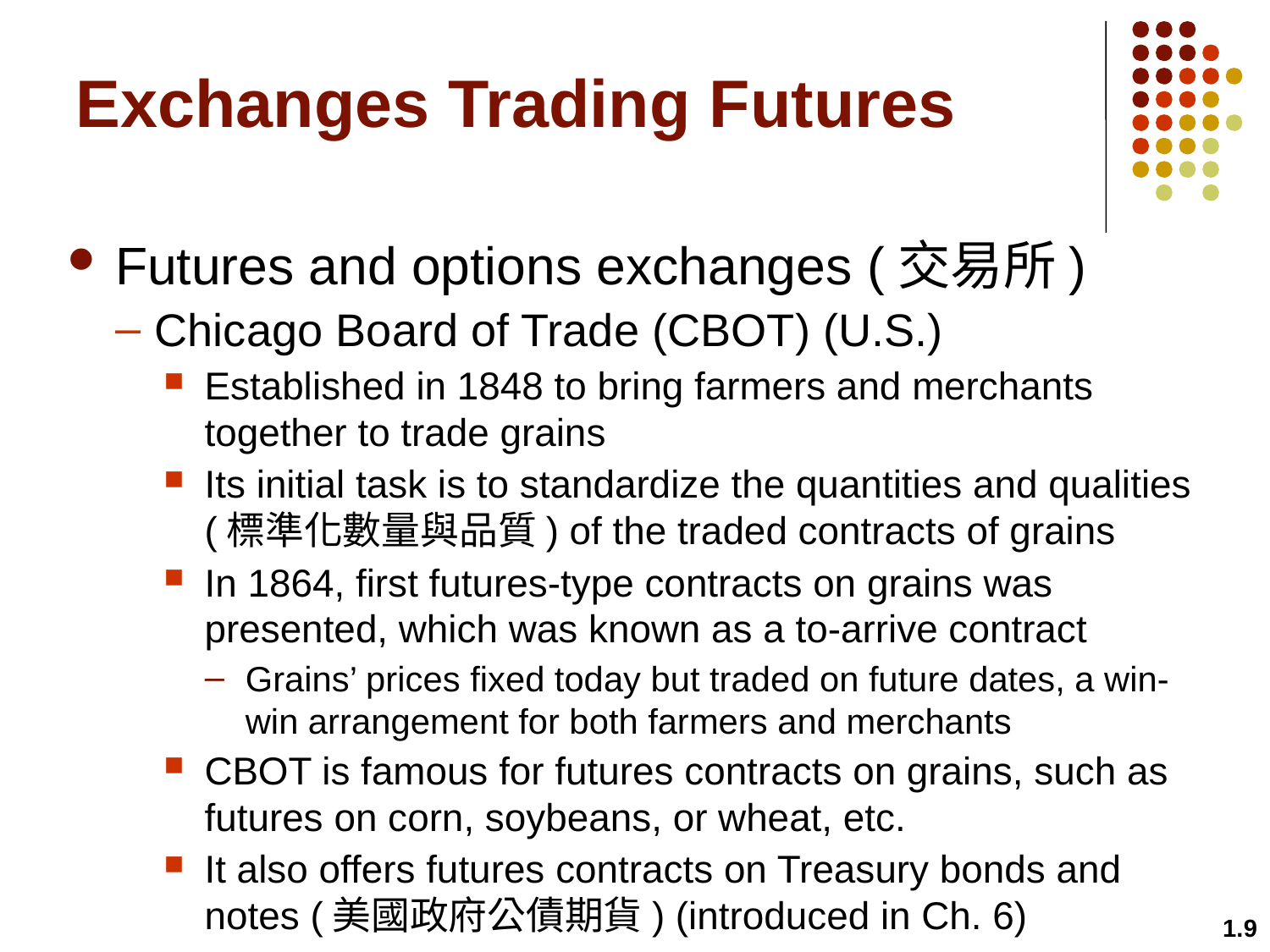

# Exchanges Trading Futures
Futures and options exchanges (交易所)
Chicago Board of Trade (CBOT) (U.S.)
Established in 1848 to bring farmers and merchants together to trade grains
Its initial task is to standardize the quantities and qualities (標準化數量與品質) of the traded contracts of grains
In 1864, first futures-type contracts on grains was presented, which was known as a to-arrive contract
Grains’ prices fixed today but traded on future dates, a win-win arrangement for both farmers and merchants
CBOT is famous for futures contracts on grains, such as futures on corn, soybeans, or wheat, etc.
It also offers futures contracts on Treasury bonds and notes (美國政府公債期貨) (introduced in Ch. 6)

1.9